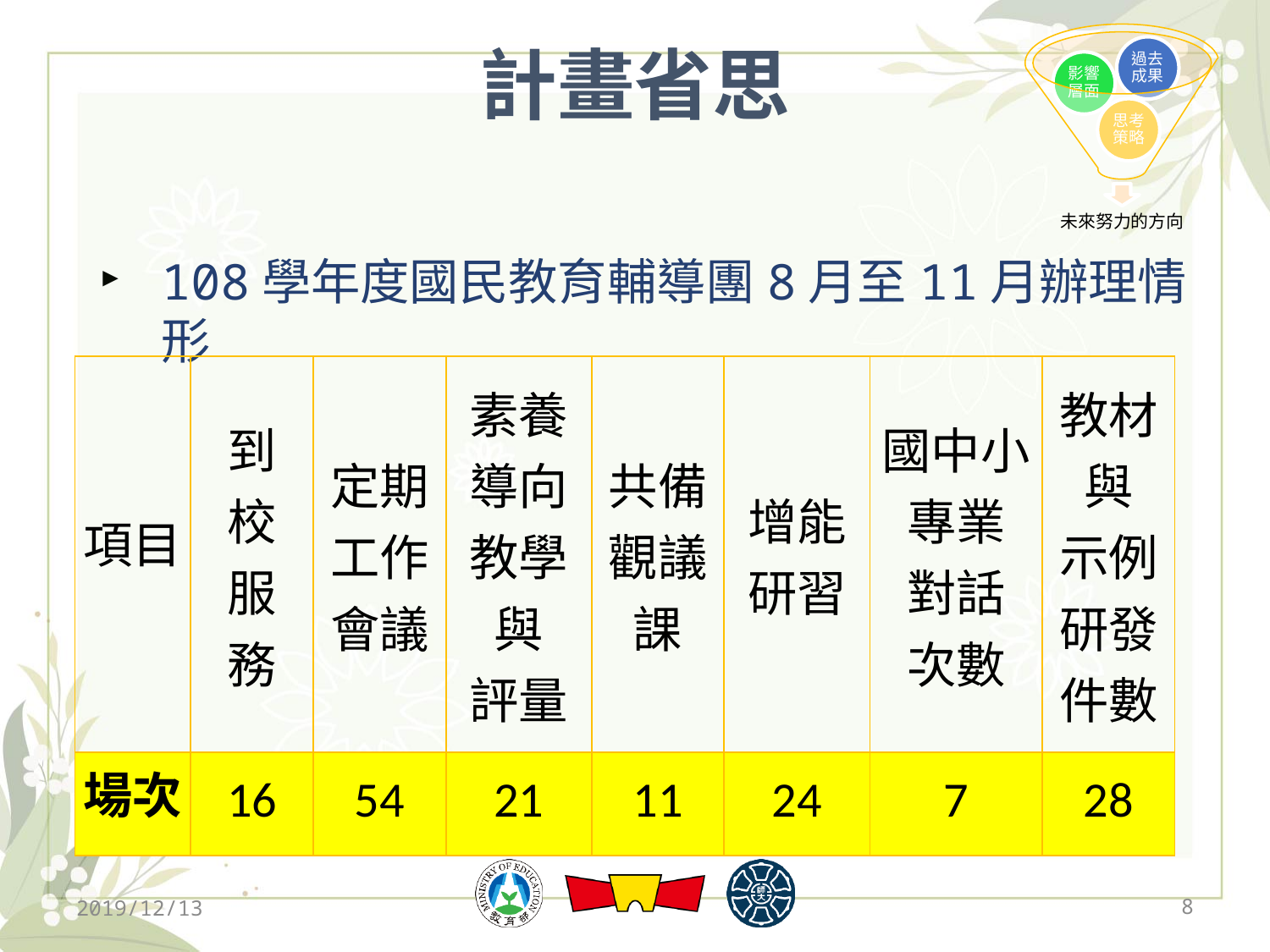

# 計畫省思
未來努力的方向
思考策略
影響層面
過去成果
108學年度國民教育輔導團8月至11月辦理情形
| 項目 | 到 校 服 務 | 定期 工作 會議 | 素養 導向 教學 與 評量 | 共備觀議課 | 增能 研習 | 國中小專業 對話 次數 | 教材 與 示例 研發 件數 |
| --- | --- | --- | --- | --- | --- | --- | --- |
| 場次 | 16 | 54 | 21 | 11 | 24 | 7 | 28 |
2019/12/13
8